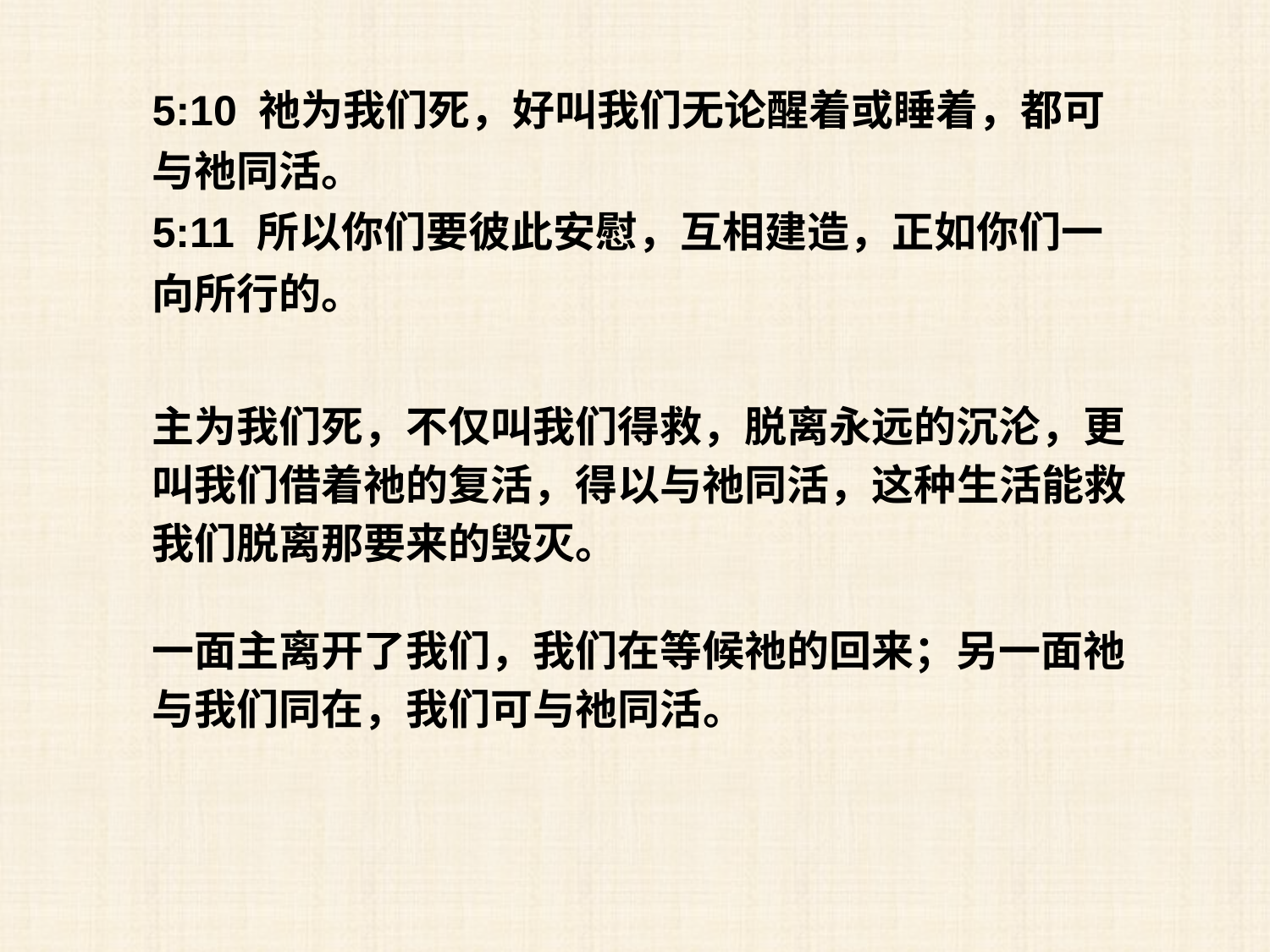

5:10 祂为我们死，好叫我们无论醒着或睡着，都可与祂同活。
5:11 所以你们要彼此安慰，互相建造，正如你们一向所行的。
主为我们死，不仅叫我们得救，脱离永远的沉沦，更叫我们借着祂的复活，得以与祂同活，这种生活能救我们脱离那要来的毁灭。
一面主离开了我们，我们在等候祂的回来；另一面祂与我们同在，我们可与祂同活。